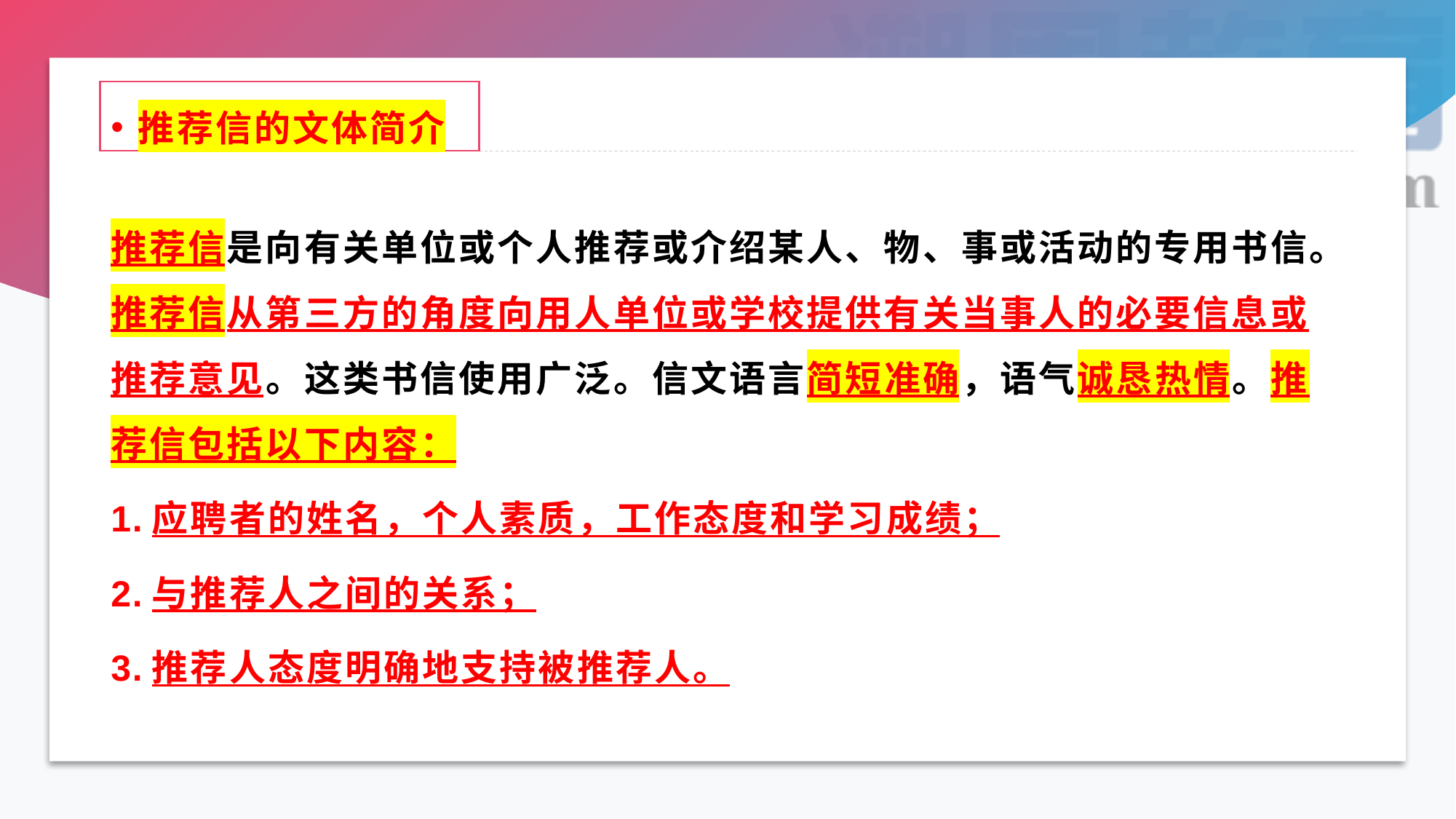

# 推荐信的文体简介
推荐信是向有关单位或个人推荐或介绍某人、物、事或活动的专用书信。推荐信从第三方的角度向用人单位或学校提供有关当事人的必要信息或推荐意见。这类书信使用广泛。信文语言简短准确，语气诚恳热情。推荐信包括以下内容：
应聘者的姓名，个人素质，工作态度和学习成绩；
与推荐人之间的关系；
推荐人态度明确地支持被推荐人。